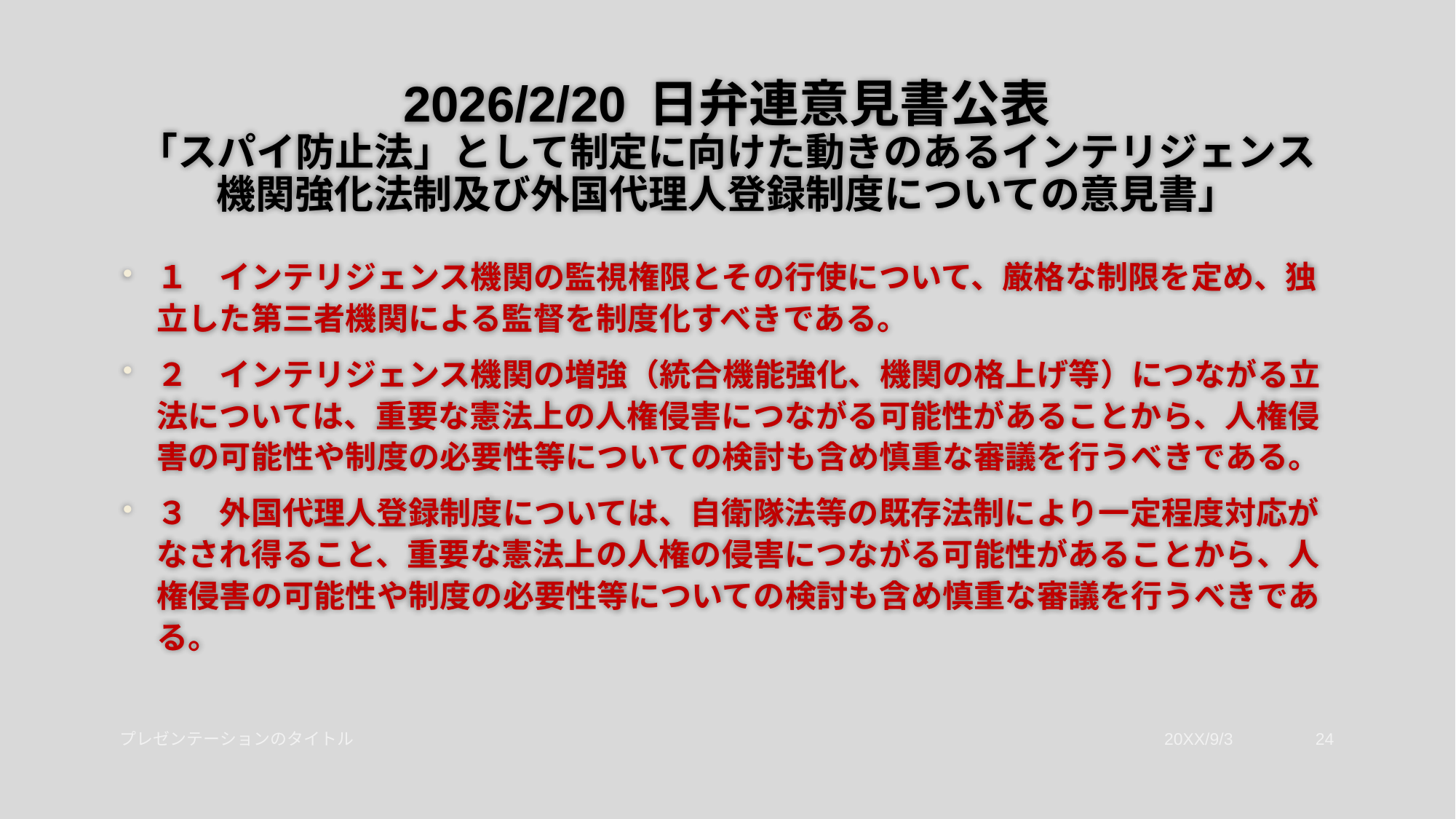

# 2026/2/20 日弁連意見書公表 「スパイ防止法」として制定に向けた動きのあるインテリジェンス機関強化法制及び外国代理人登録制度についての意見書」
１　インテリジェンス機関の監視権限とその行使について、厳格な制限を定め、独立した第三者機関による監督を制度化すべきである。
２　インテリジェンス機関の増強（統合機能強化、機関の格上げ等）につながる立法については、重要な憲法上の人権侵害につながる可能性があることから、人権侵害の可能性や制度の必要性等についての検討も含め慎重な審議を行うべきである。
３　外国代理人登録制度については、自衛隊法等の既存法制により一定程度対応がなされ得ること、重要な憲法上の人権の侵害につながる可能性があることから、人権侵害の可能性や制度の必要性等についての検討も含め慎重な審議を行うべきである。
プレゼンテーションのタイトル
20XX/9/3
24